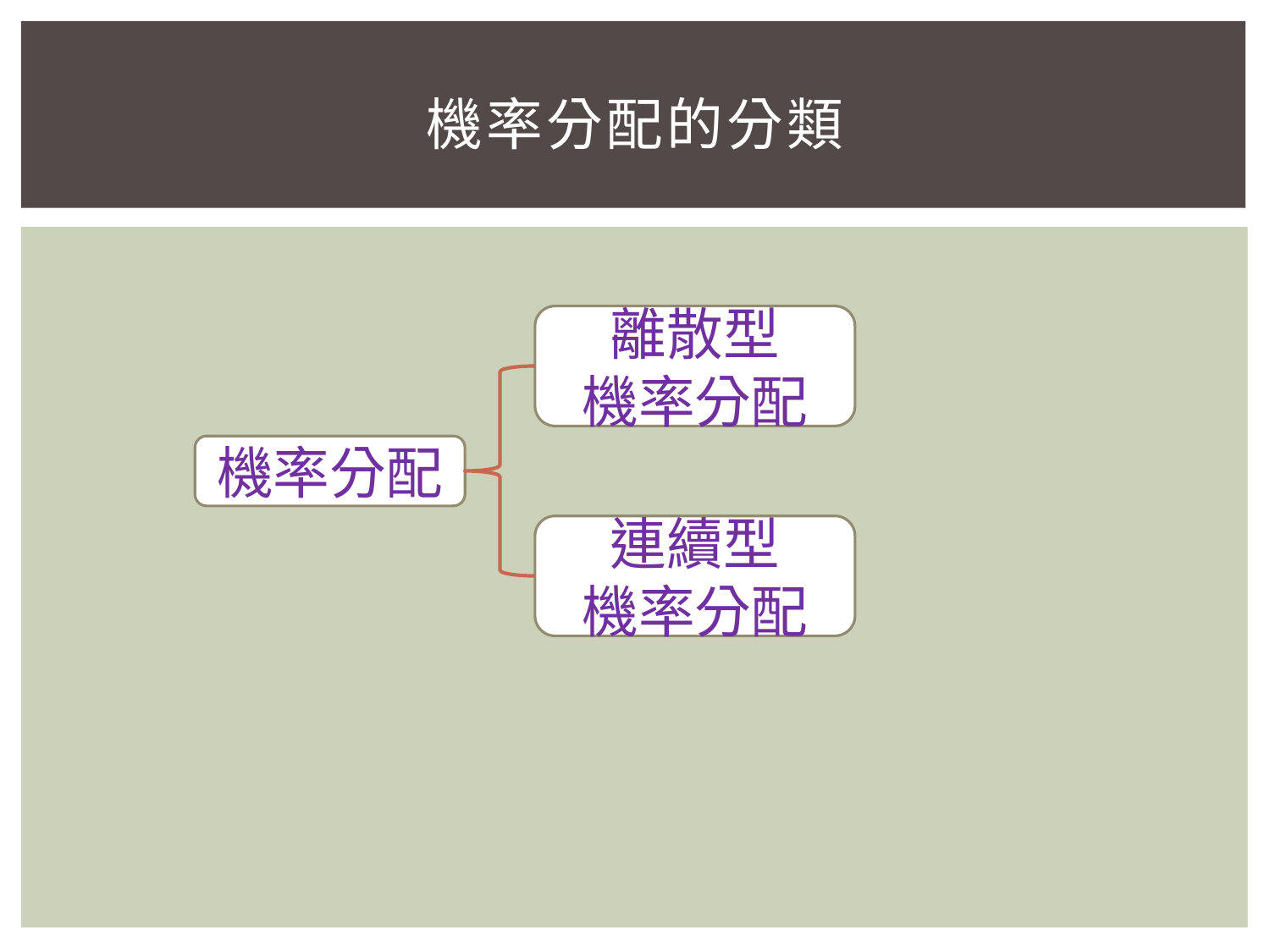

# 機率分配的分類
離散型
機率分配

機率分配
連續型
機率分配